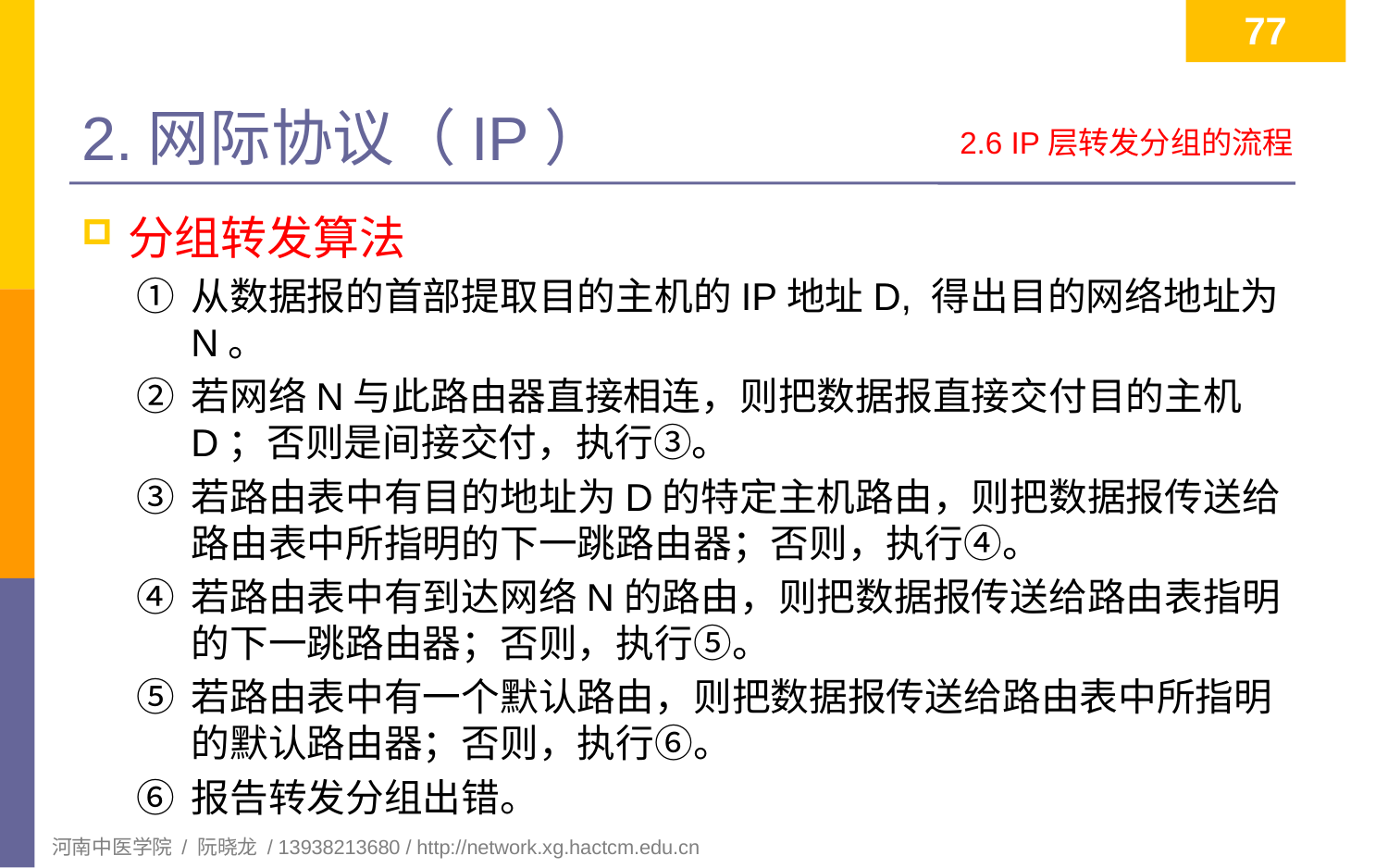

77
# 2.网际协议（IP）
2.6 IP层转发分组的流程
分组转发算法
从数据报的首部提取目的主机的IP地址D, 得出目的网络地址为N。
若网络N与此路由器直接相连，则把数据报直接交付目的主机D；否则是间接交付，执行③。
若路由表中有目的地址为D的特定主机路由，则把数据报传送给路由表中所指明的下一跳路由器；否则，执行④。
若路由表中有到达网络N的路由，则把数据报传送给路由表指明的下一跳路由器；否则，执行⑤。
若路由表中有一个默认路由，则把数据报传送给路由表中所指明的默认路由器；否则，执行⑥。
报告转发分组出错。